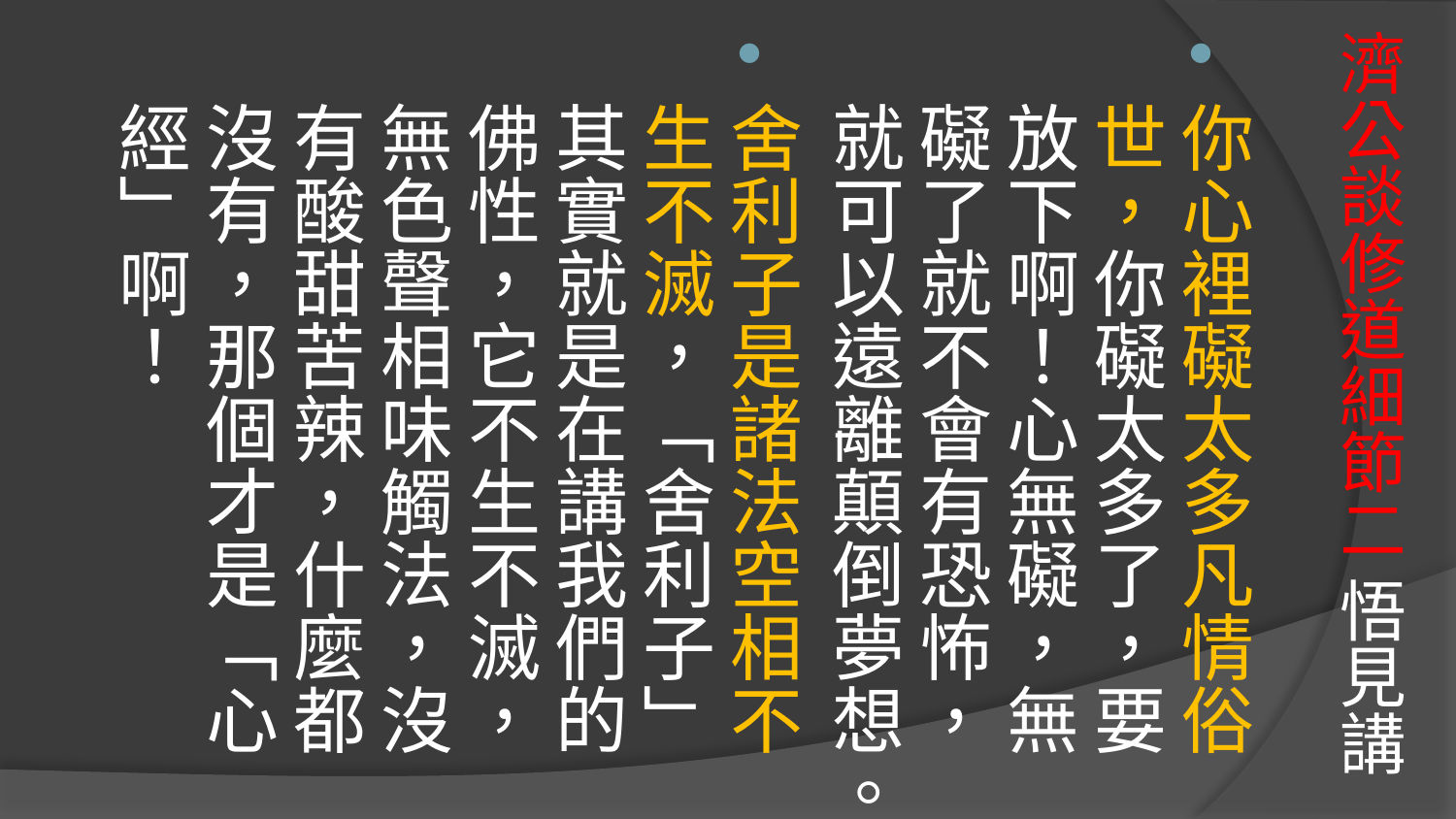

你心裡礙太多凡情俗世，你礙太多了，要放下啊！心無礙，無礙了就不會有恐怖，就可以遠離顛倒夢想。
舍利子是諸法空相不生不滅，「舍利子」其實就是在講我們的佛性，它不生不滅，無色聲相味觸法，沒有酸甜苦辣，什麼都沒有，那個才是「心經」啊！

# 濟公談修道細節二 悟見講